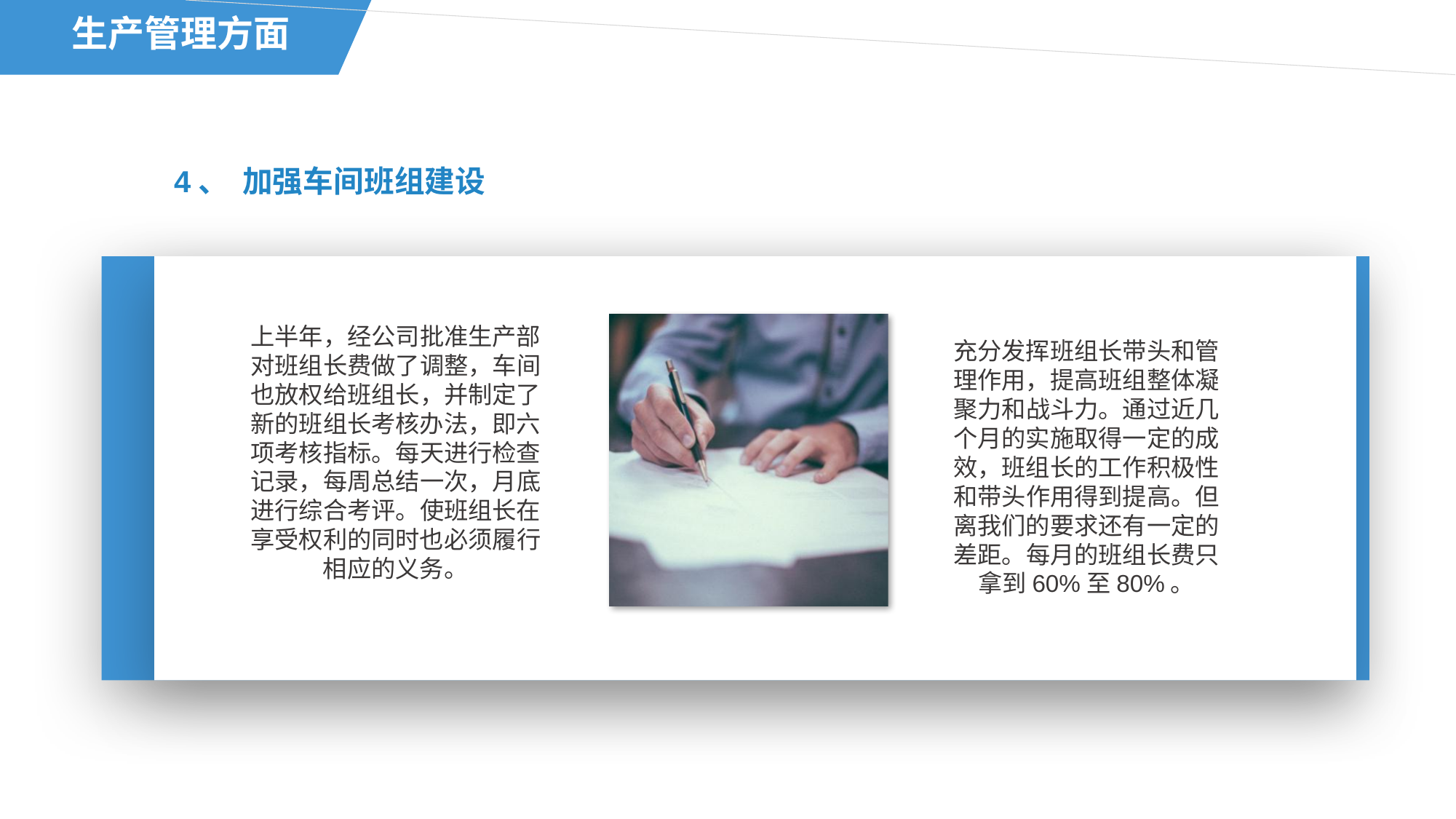

生产管理方面
4、  加强车间班组建设

上半年，经公司批准生产部对班组长费做了调整，车间也放权给班组长，并制定了新的班组长考核办法，即六项考核指标。每天进行检查记录，每周总结一次，月底进行综合考评。使班组长在享受权利的同时也必须履行相应的义务。
充分发挥班组长带头和管理作用，提高班组整体凝聚力和战斗力。通过近几个月的实施取得一定的成效，班组长的工作积极性和带头作用得到提高。但离我们的要求还有一定的差距。每月的班组长费只拿到60%至80%。